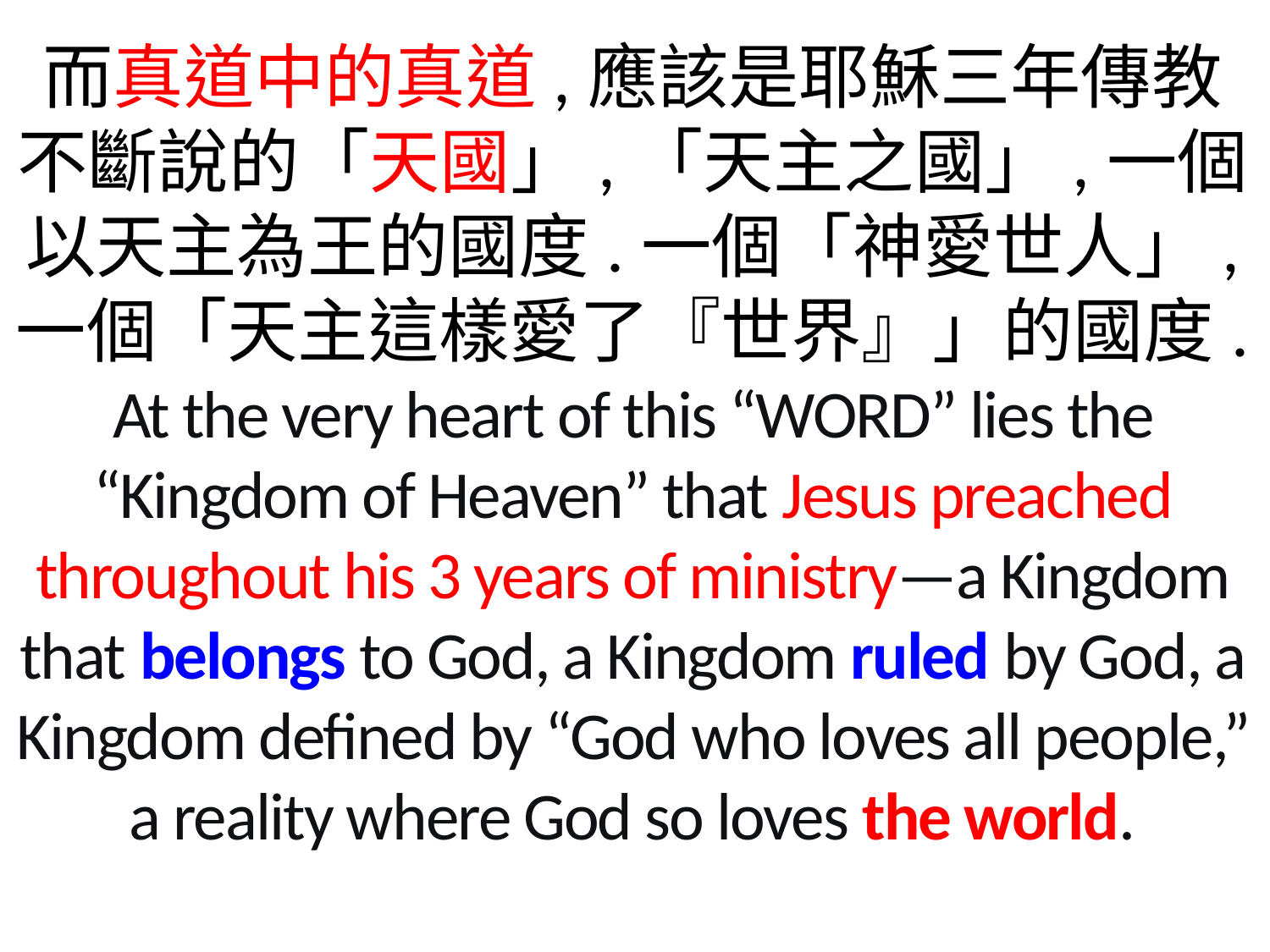

而真道中的真道,應該是耶穌三年傳教不斷說的「天國」,「天主之國」,一個以天主為王的國度.一個「神愛世人」,
一個「天主這樣愛了『世界』」的國度.
At the very heart of this “WORD” lies the “Kingdom of Heaven” that Jesus preached throughout his 3 years of ministry—a Kingdom that belongs to God, a Kingdom ruled by God, a Kingdom defined by “God who loves all people,” a reality where God so loves the world.